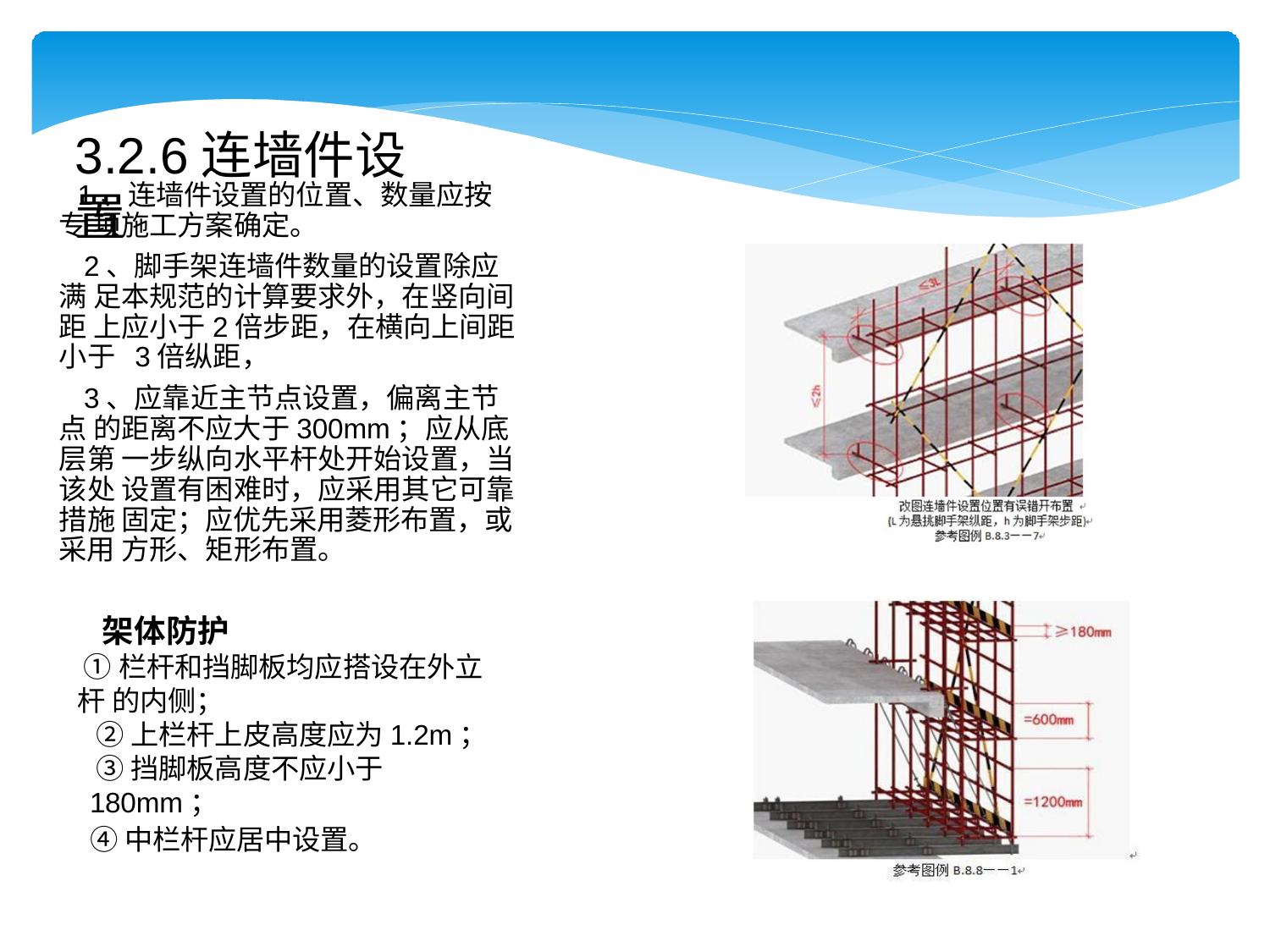

# 3.2.6连墙件设置
1、连墙件设置的位置、数量应按专 项施工方案确定。
2、脚手架连墙件数量的设置除应满 足本规范的计算要求外，在竖向间距 上应小于2倍步距，在横向上间距小于  3倍纵距，
3、应靠近主节点设置，偏离主节点 的距离不应大于300mm；应从底层第 一步纵向水平杆处开始设置，当该处 设置有困难时，应采用其它可靠措施 固定；应优先采用菱形布置，或采用 方形、矩形布置。

架体防护
①栏杆和挡脚板均应搭设在外立杆 的内侧；
②上栏杆上皮高度应为1.2m；
③挡脚板高度不应小于180mm；
④中栏杆应居中设置。